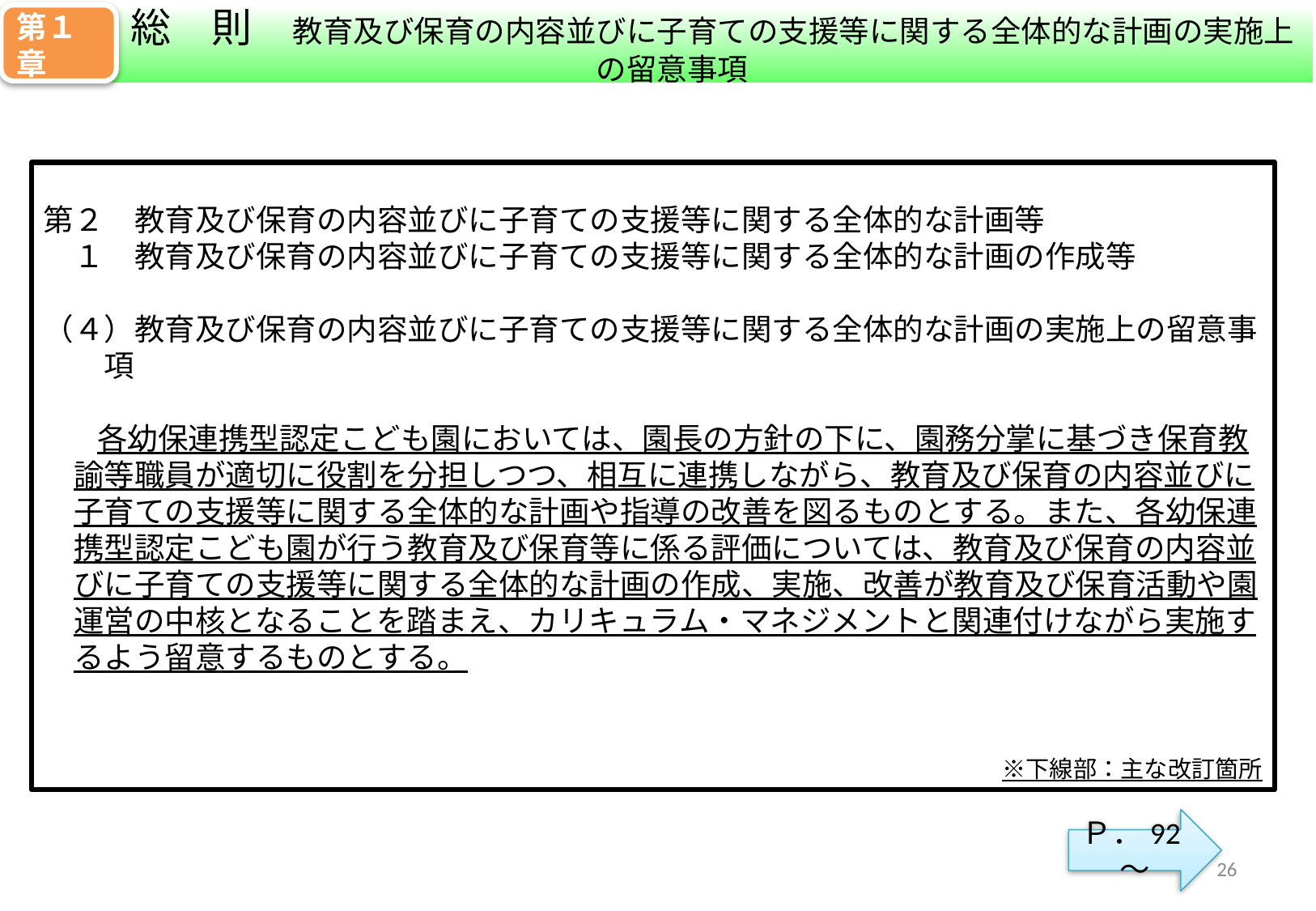

第１章
　　総　則　教育及び保育の内容並びに子育ての支援等に関する全体的な計画の実施上の留意事項

第２　教育及び保育の内容並びに子育ての支援等に関する全体的な計画等
　１　教育及び保育の内容並びに子育ての支援等に関する全体的な計画の作成等

（４）教育及び保育の内容並びに子育ての支援等に関する全体的な計画の実施上の留意事
　　項

　　各幼保連携型認定こども園においては、園長の方針の下に、園務分掌に基づき保育教
　諭等職員が適切に役割を分担しつつ、相互に連携しながら、教育及び保育の内容並びに
　子育ての支援等に関する全体的な計画や指導の改善を図るものとする。また、各幼保連
　携型認定こども園が行う教育及び保育等に係る評価については、教育及び保育の内容並
　びに子育ての支援等に関する全体的な計画の作成、実施、改善が教育及び保育活動や園
　運営の中核となることを踏まえ、カリキュラム・マネジメントと関連付けながら実施す
　るよう留意するものとする。

　　　　　　　　　　　　　　　　　　　　　　　　　　　　　　　　　　　　　　　　　　　　　　　　　　　　　　　　　　　　　※下線部：主な改訂箇所
Ｐ．92～
26